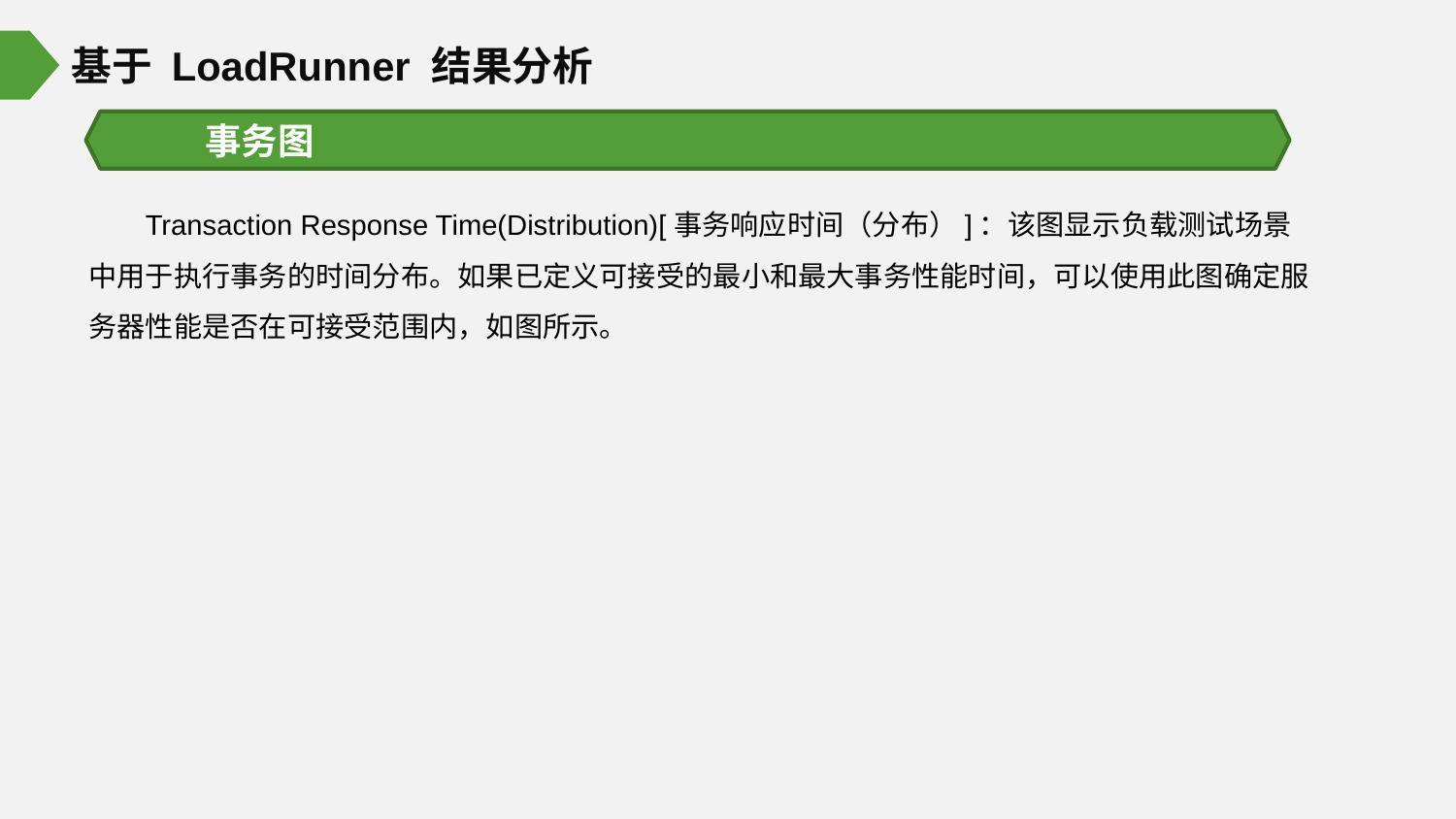

基于 LoadRunner 结果分析
事务图
Transaction Response Time(Distribution)[事务响应时间（分布）]：该图显示负载测试场景中用于执行事务的时间分布。如果已定义可接受的最小和最大事务性能时间，可以使用此图确定服务器性能是否在可接受范围内，如图所示。